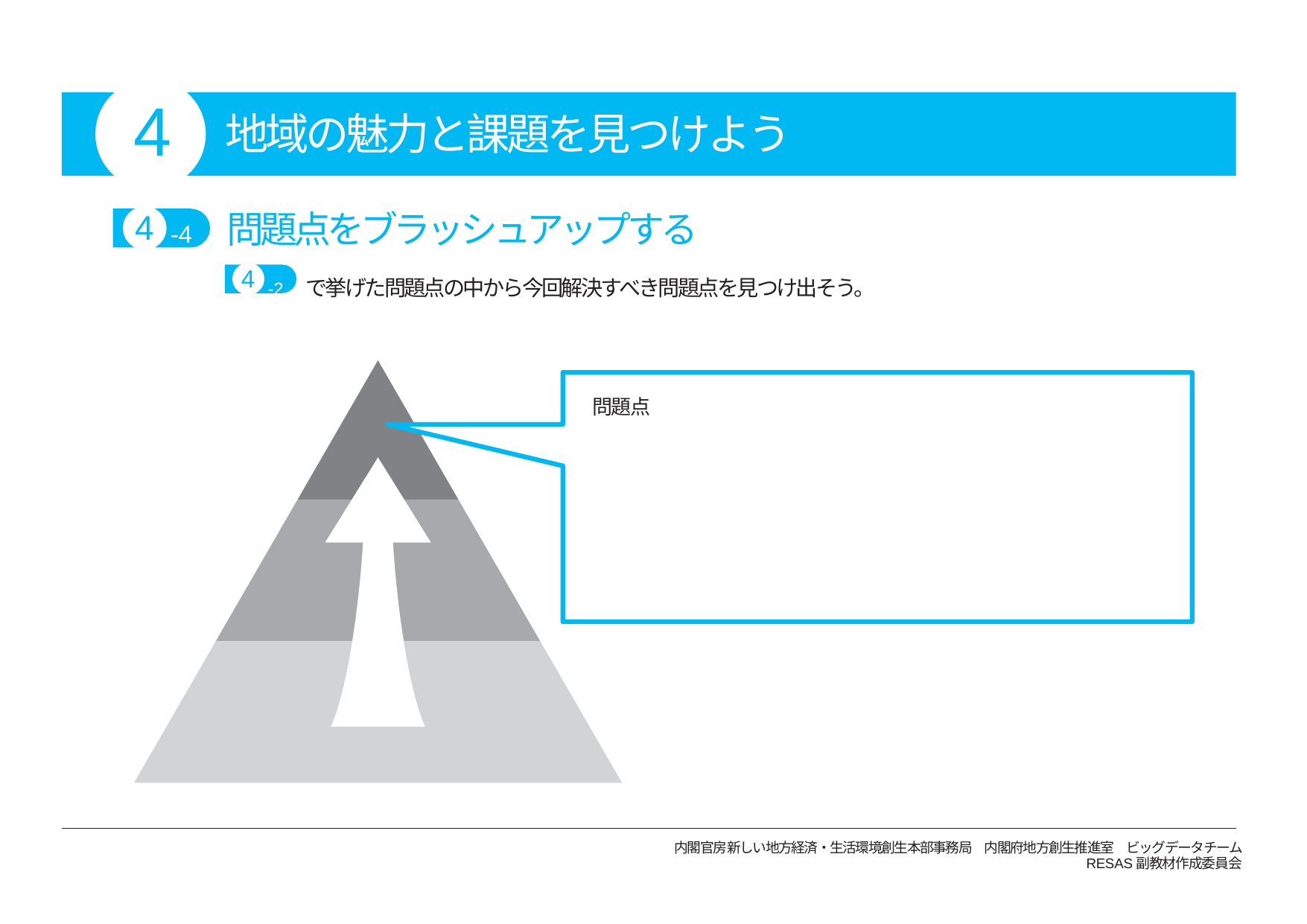

# 4

地域の魅力と課題を見つけよう
-4	問題点をブラッシュアップする
4

4

-2	で挙げた問題点の中から今回解決すべき問題点を見つけ出そう。

問題点

内閣官房新しい地方経済・生活環境創生本部事務局　内閣府地方創生推進室　ビッグデータチーム
RESAS副教材作成委員会